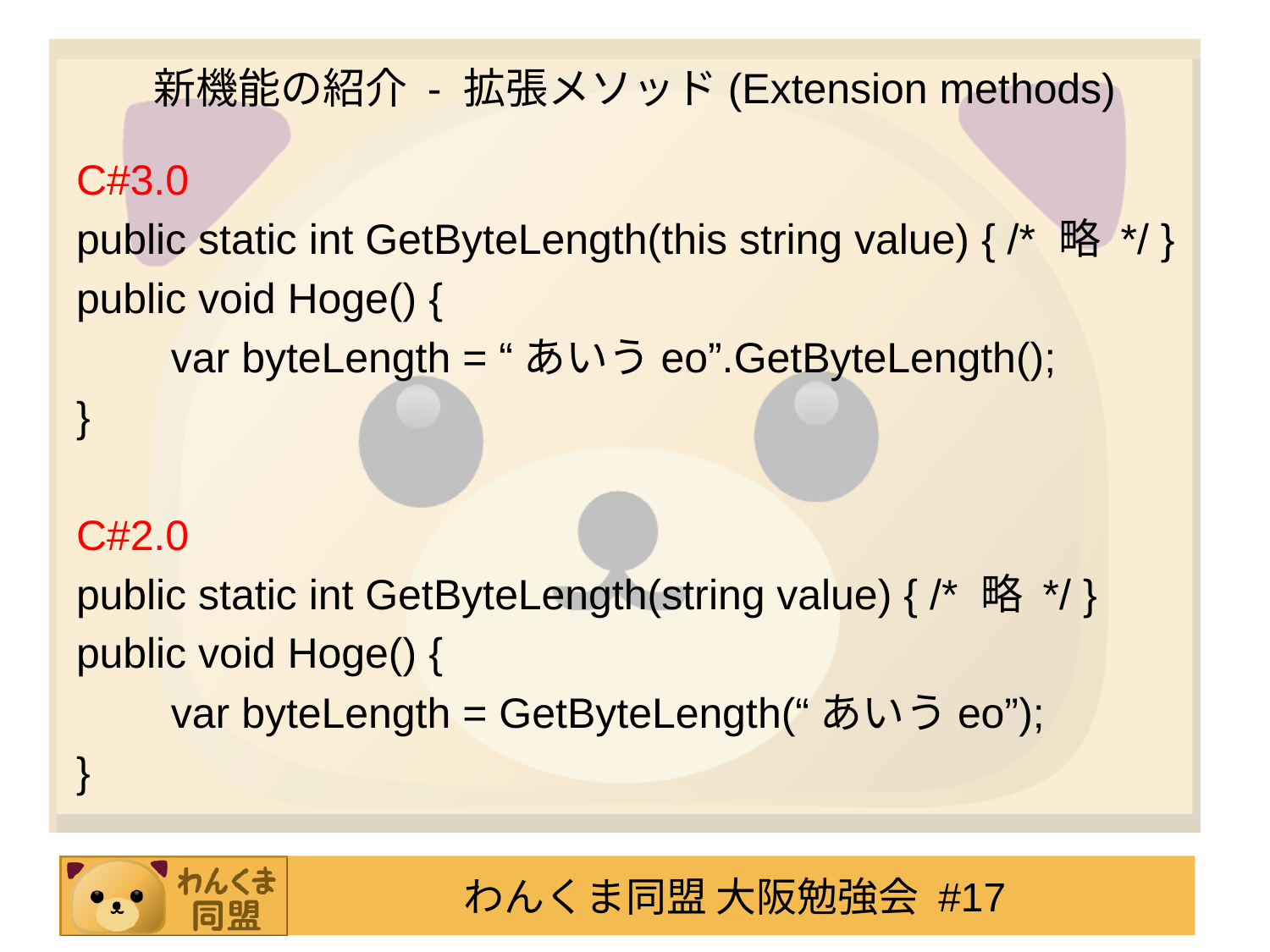

# 新機能の紹介 - 拡張メソッド(Extension methods)
C#3.0
public static int GetByteLength(this string value) { /* 略 */ }
public void Hoge() {
　　var byteLength = “あいうeo”.GetByteLength();
}

C#2.0
public static int GetByteLength(string value) { /* 略 */ }
public void Hoge() {
　　var byteLength = GetByteLength(“あいうeo”);
}